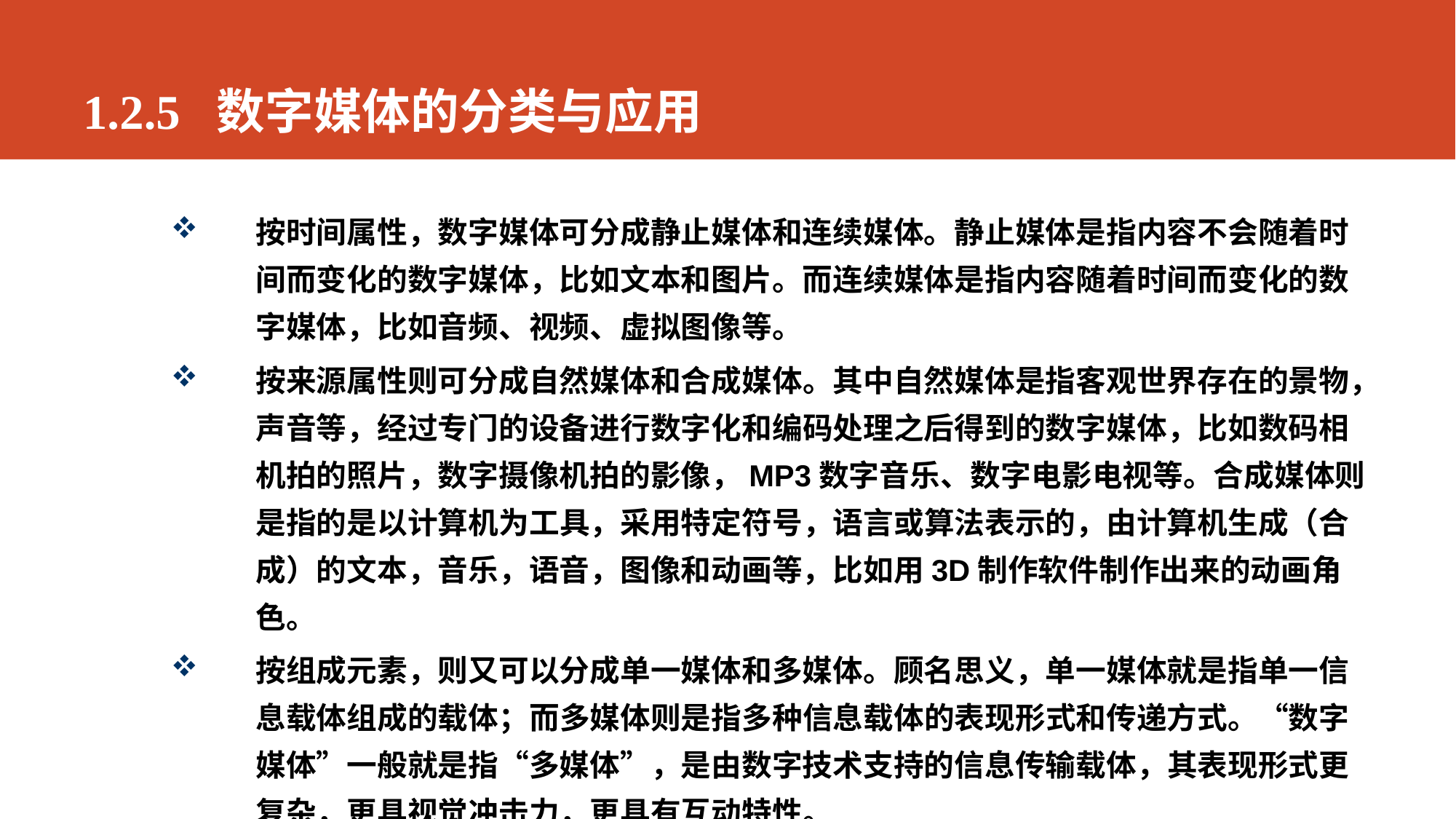

# 1.2.5  数字媒体的分类与应用
按时间属性，数字媒体可分成静止媒体和连续媒体。静止媒体是指内容不会随着时间而变化的数字媒体，比如文本和图片。而连续媒体是指内容随着时间而变化的数字媒体，比如音频、视频、虚拟图像等。
按来源属性则可分成自然媒体和合成媒体。其中自然媒体是指客观世界存在的景物，声音等，经过专门的设备进行数字化和编码处理之后得到的数字媒体，比如数码相机拍的照片，数字摄像机拍的影像，MP3数字音乐、数字电影电视等。合成媒体则是指的是以计算机为工具，采用特定符号，语言或算法表示的，由计算机生成（合成）的文本，音乐，语音，图像和动画等，比如用3D制作软件制作出来的动画角色。
按组成元素，则又可以分成单一媒体和多媒体。顾名思义，单一媒体就是指单一信息载体组成的载体；而多媒体则是指多种信息载体的表现形式和传递方式。“数字媒体”一般就是指“多媒体”，是由数字技术支持的信息传输载体，其表现形式更复杂，更具视觉冲击力，更具有互动特性。